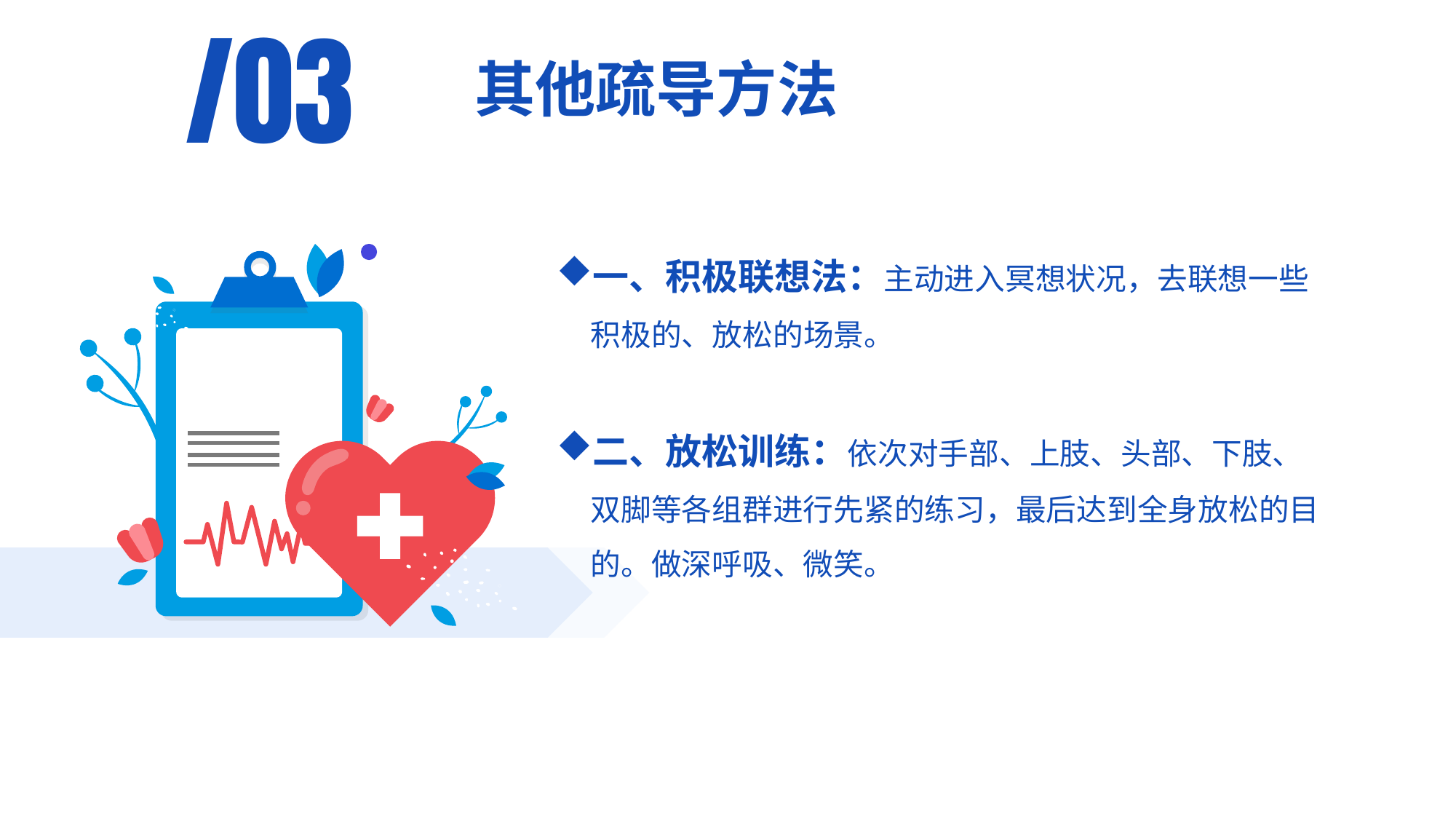

/03
# 其他疏导方法
一、积极联想法：主动进入冥想状况，去联想一些积极的、放松的场景。

二、放松训练：依次对手部、上肢、头部、下肢、双脚等各组群进行先紧的练习，最后达到全身放松的目的。做深呼吸、微笑。